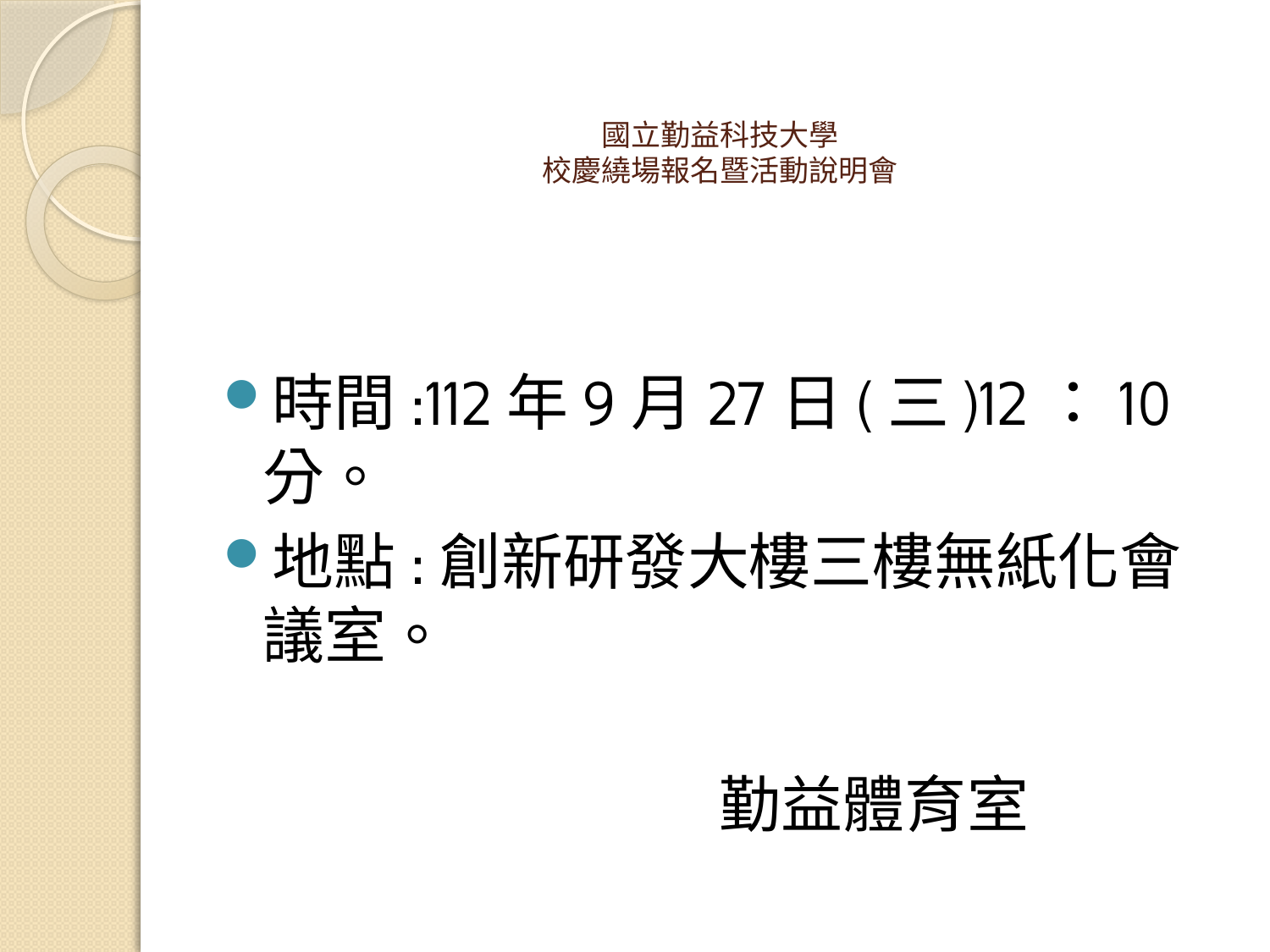

# 國立勤益科技大學 校慶繞場報名暨活動說明會

時間:112年9月27日(三)12：10分。
地點:創新研發大樓三樓無紙化會議室。

                                   勤益體育室